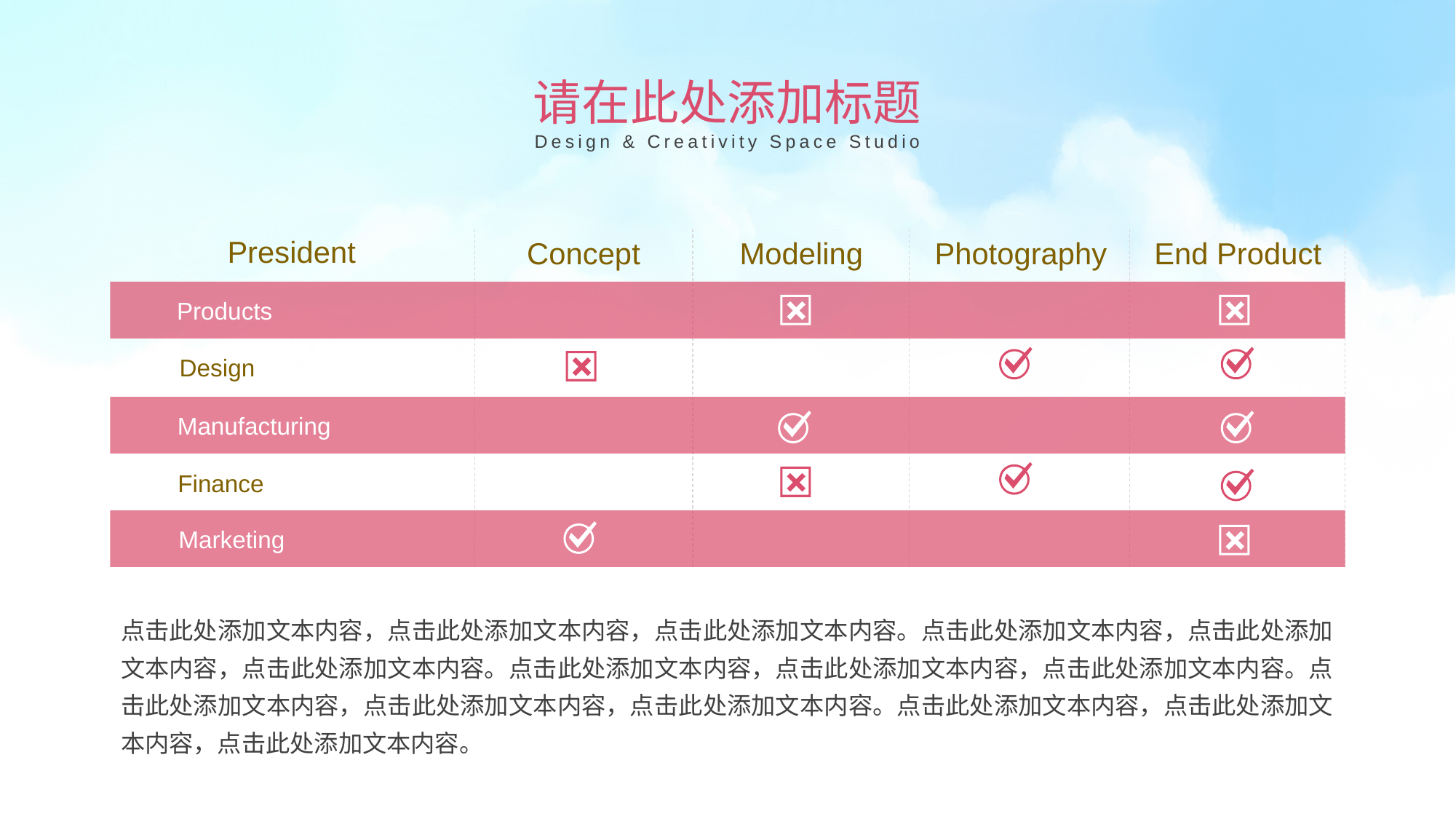

请在此处添加标题
Design & Creativity Space Studio
President
Concept
Modeling
Photography
End Product

Products

Design

Manufacturing

Finance

Marketing

点击此处添加文本内容，点击此处添加文本内容，点击此处添加文本内容。点击此处添加文本内容，点击此处添加文本内容，点击此处添加文本内容。点击此处添加文本内容，点击此处添加文本内容，点击此处添加文本内容。点击此处添加文本内容，点击此处添加文本内容，点击此处添加文本内容。点击此处添加文本内容，点击此处添加文本内容，点击此处添加文本内容。